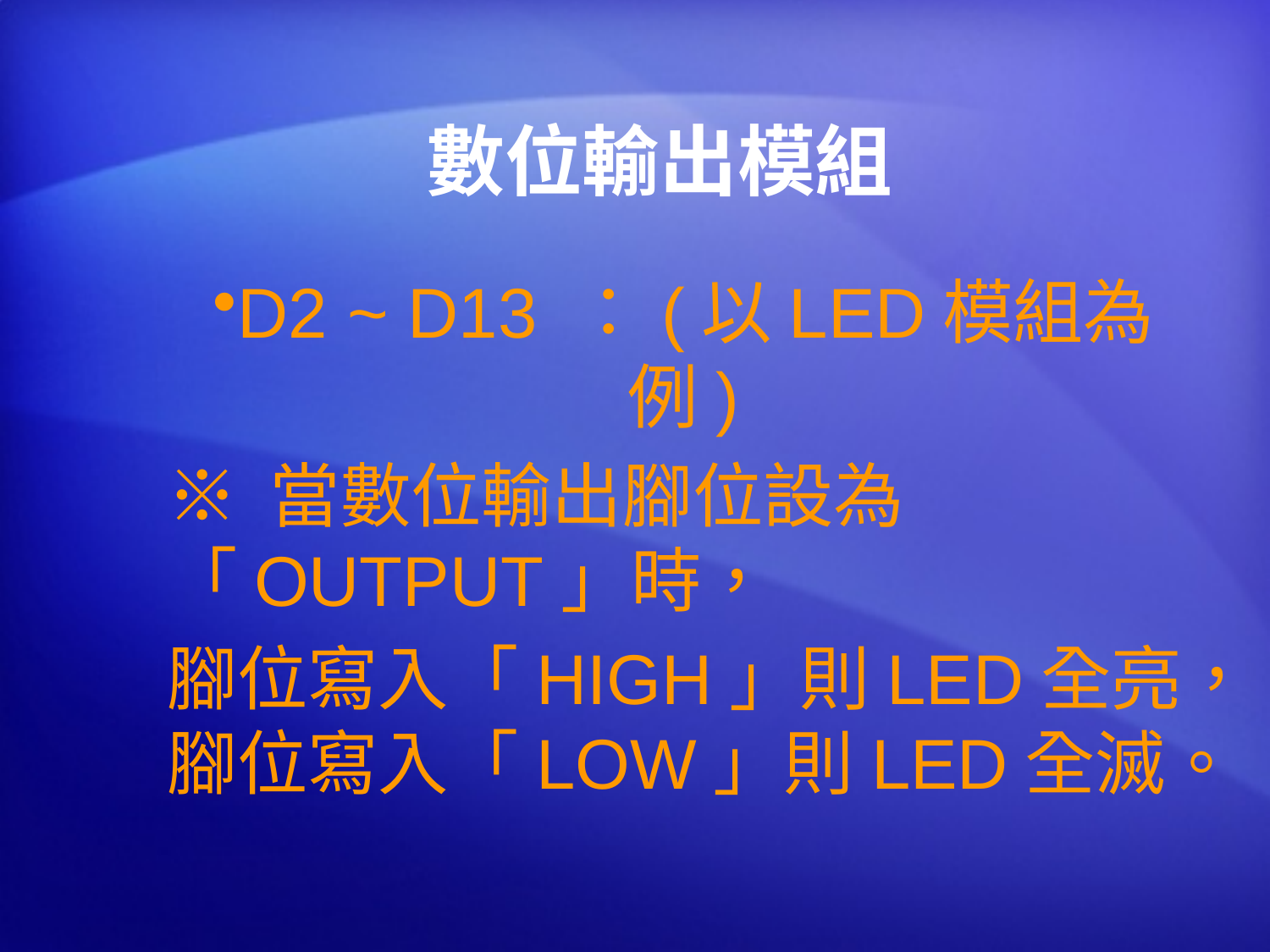

# 數位輸出模組
D2 ~ D13 ：(以LED模組為例)
※ 當數位輸出腳位設為「OUTPUT」時，
腳位寫入「HIGH」則LED全亮，腳位寫入「LOW」則LED全滅。